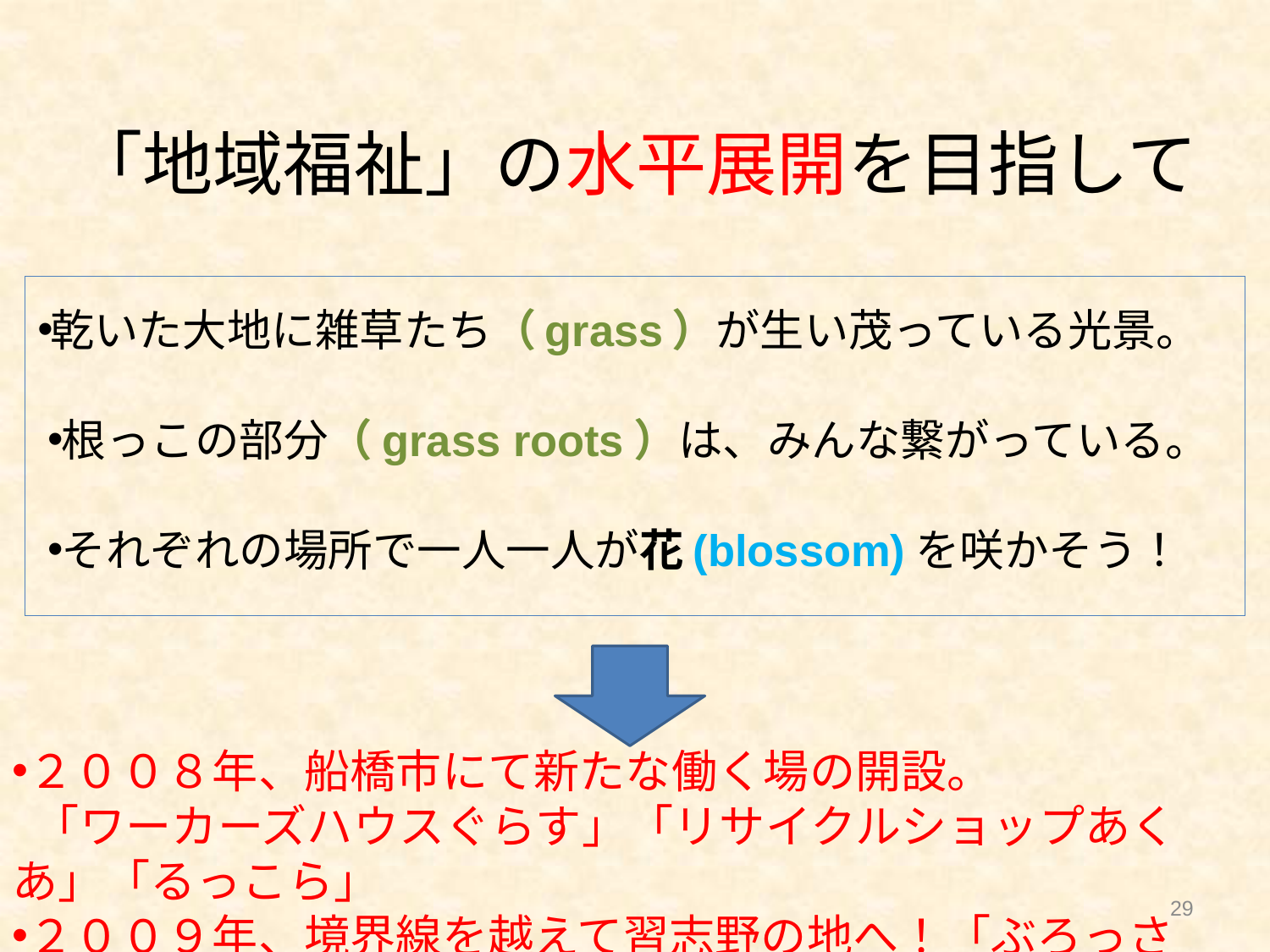

# 「地域福祉」の水平展開を目指して

乾いた大地に雑草たち（grass）が生い茂っている光景。

根っこの部分（grass roots）は、みんな繋がっている。

それぞれの場所で一人一人が花(blossom)を咲かそう！

２００８年、船橋市にて新たな働く場の開設。
 「ワーカーズハウスぐらす」「リサイクルショップあくあ」「るっこら」
２００９年、境界線を越えて習志野の地へ！「ぶろっさむ」開設。
29